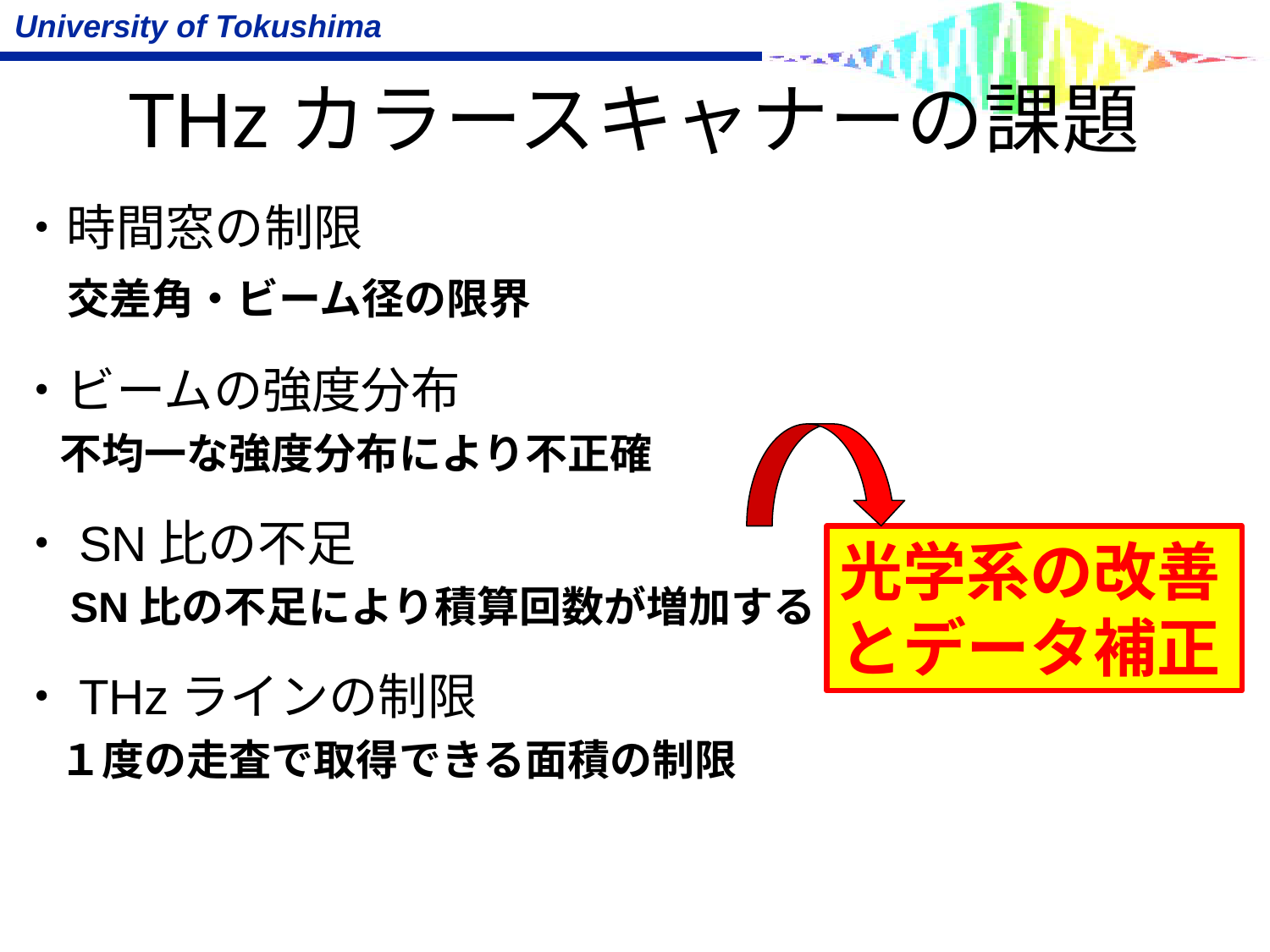

THzカラースキャナーの課題
・時間窓の制限
　交差角・ビーム径の限界

・ビームの強度分布
　不均一な強度分布により不正確

・SN比の不足
　SN比の不足により積算回数が増加する

・THzラインの制限
　１度の走査で取得できる面積の制限

光学系の改善とデータ補正